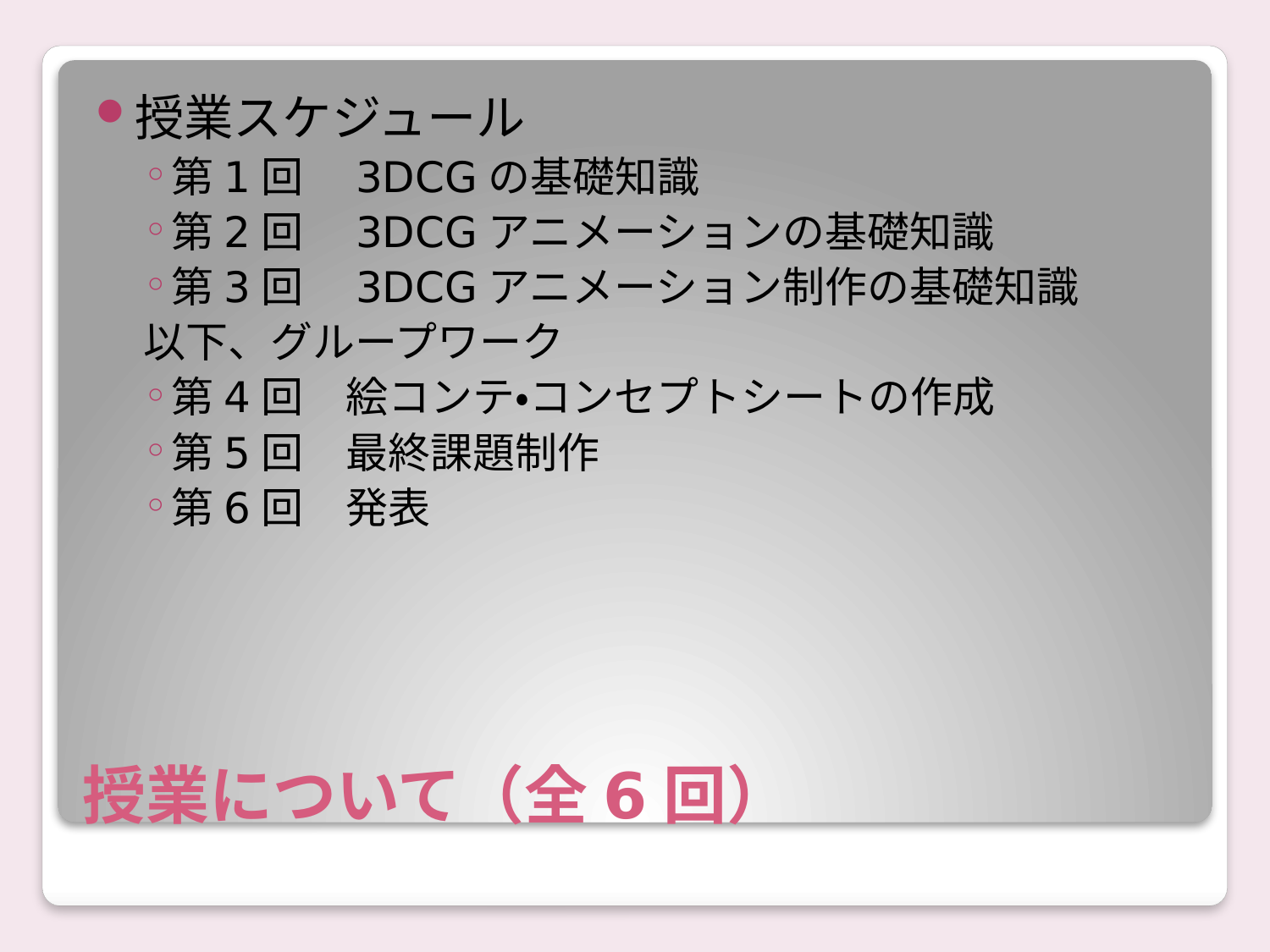

授業スケジュール
第1回　3DCGの基礎知識
第2回　3DCGアニメーションの基礎知識
第3回　3DCGアニメーション制作の基礎知識
以下、グループワーク
第4回　絵コンテ・コンセプトシートの作成
第5回　最終課題制作
第6回　発表
# 授業について（全6回）